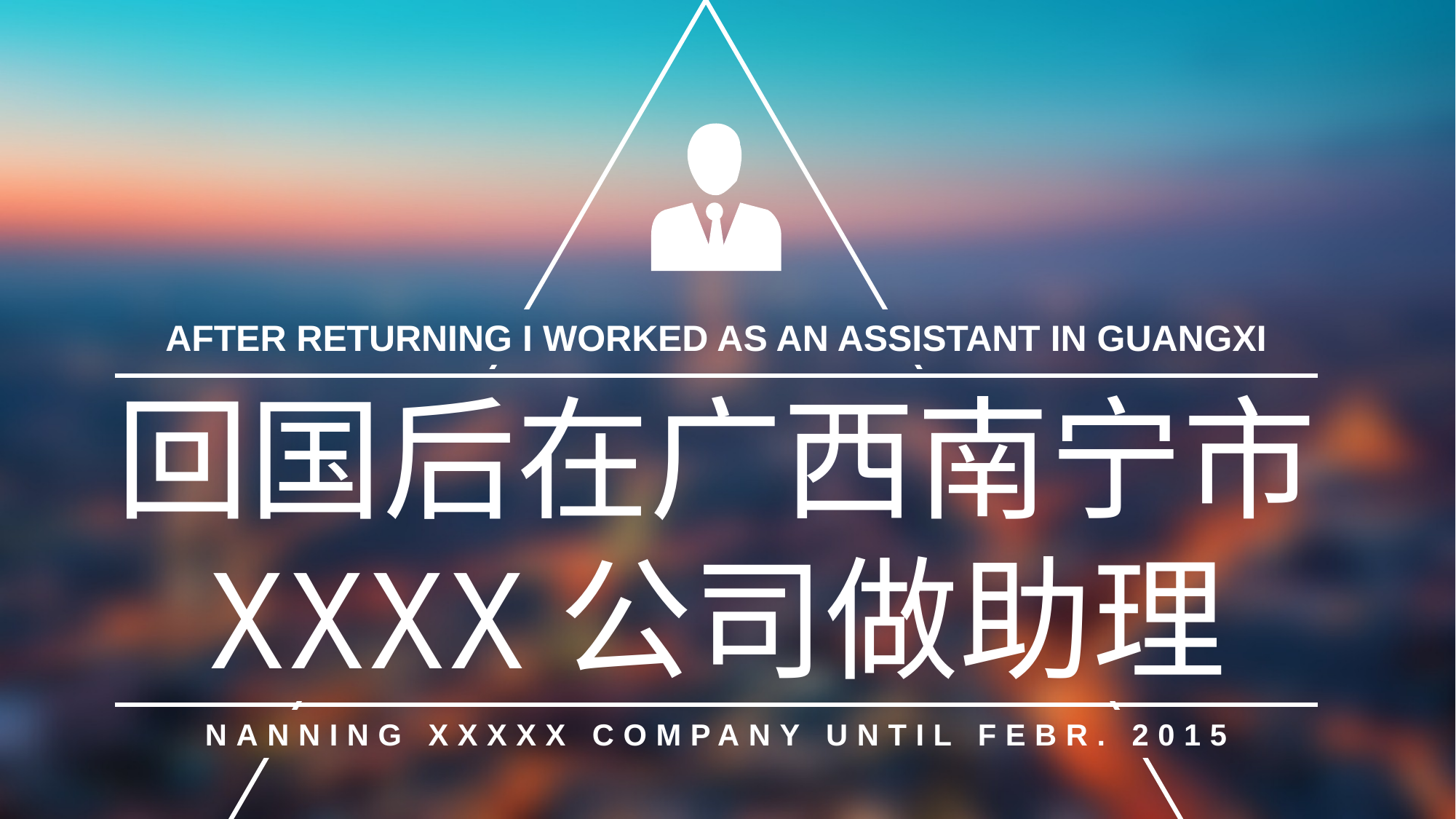

AFTER RETURNING I WORKED AS AN ASSISTANT IN GUANGXI
回国后在广西南宁市
XXXX公司做助理
NANNING XXXXX COMPANY UNTIL FEBR. 2015